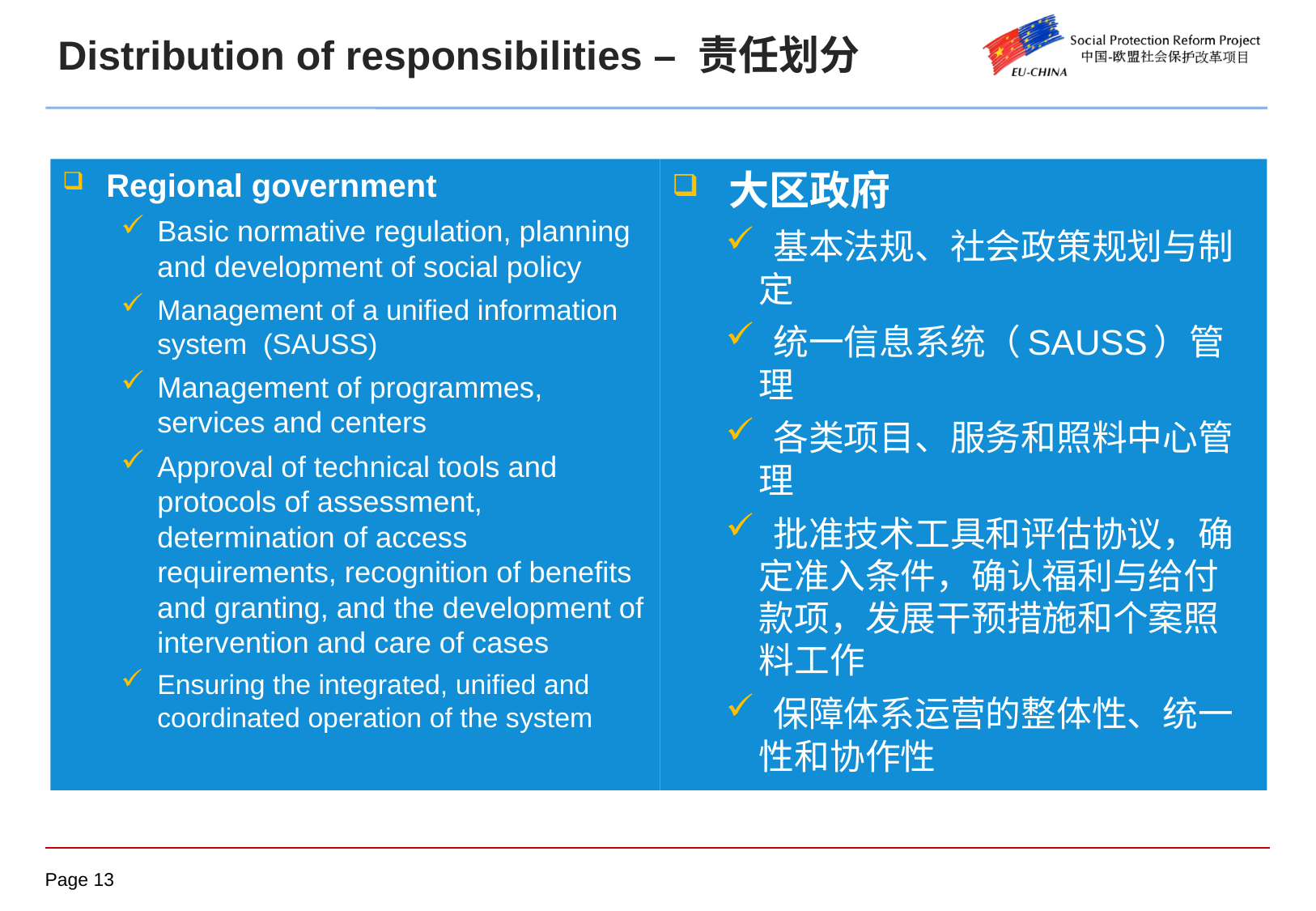

Distribution of responsibilities – 责任划分
Regional government
Basic normative regulation, planning and development of social policy
Management of a unified information system  (SAUSS)
Management of programmes, services and centers
Approval of technical tools and protocols of assessment, determination of access requirements, recognition of benefits and granting, and the development of intervention and care of cases
Ensuring the integrated, unified and coordinated operation of the system

 大区政府
 基本法规、社会政策规划与制定
 统一信息系统（SAUSS）管理
 各类项目、服务和照料中心管理
 批准技术工具和评估协议，确定准入条件，确认福利与给付款项，发展干预措施和个案照料工作
 保障体系运营的整体性、统一性和协作性